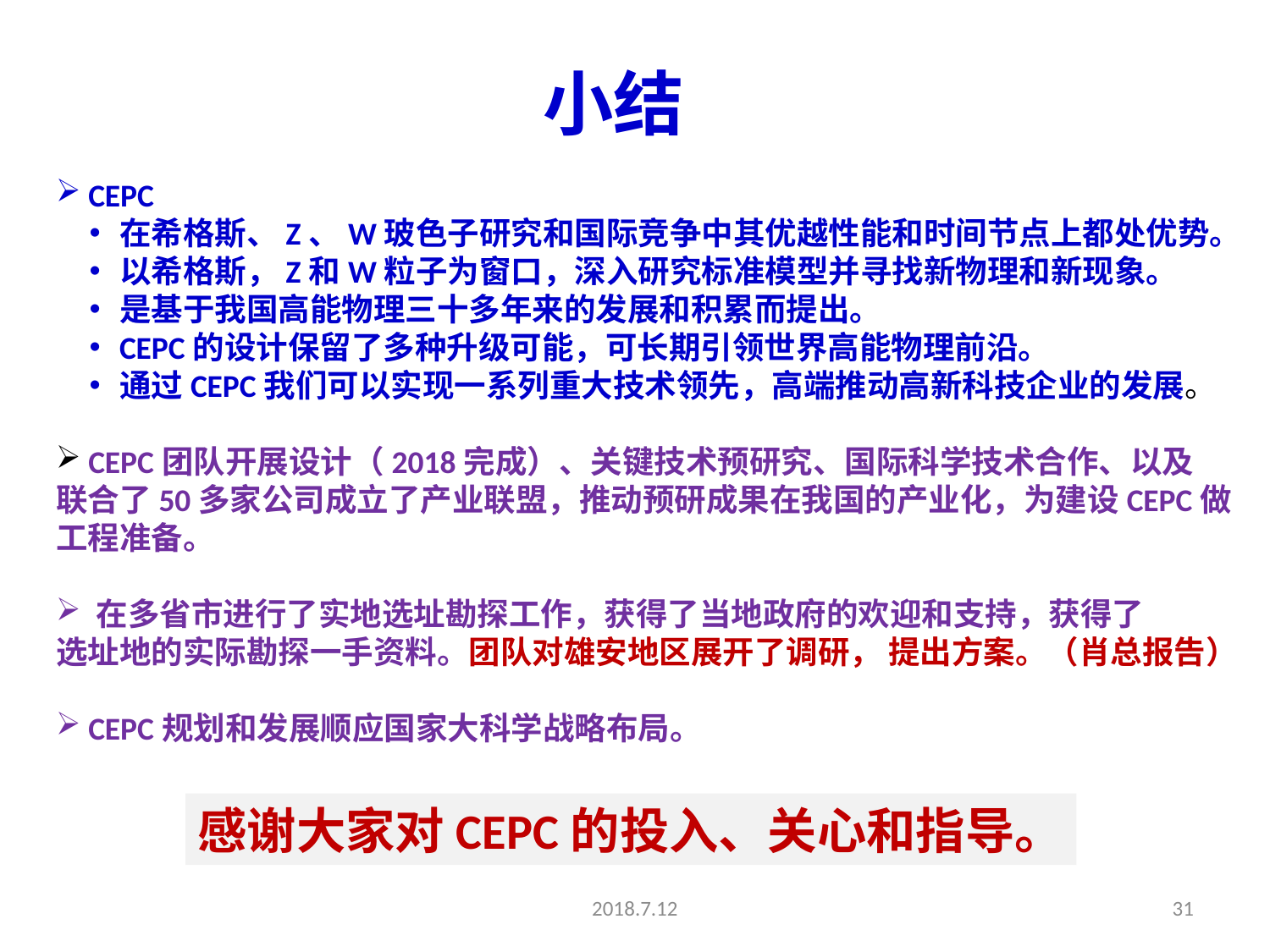

小结
 CEPC
在希格斯、Z、W玻色子研究和国际竞争中其优越性能和时间节点上都处优势。
以希格斯，Z和W粒子为窗口，深入研究标准模型并寻找新物理和新现象。
是基于我国高能物理三十多年来的发展和积累而提出。
CEPC的设计保留了多种升级可能，可长期引领世界高能物理前沿。
通过CEPC我们可以实现一系列重大技术领先，高端推动高新科技企业的发展。

 CEPC团队开展设计（2018完成）、关键技术预研究、国际科学技术合作、以及
联合了50多家公司成立了产业联盟，推动预研成果在我国的产业化，为建设CEPC做
工程准备。

 在多省市进行了实地选址勘探工作，获得了当地政府的欢迎和支持，获得了
选址地的实际勘探一手资料。团队对雄安地区展开了调研， 提出方案。（肖总报告）

 CEPC规划和发展顺应国家大科学战略布局。

感谢大家对CEPC的投入、关心和指导。
2018.7.12
31